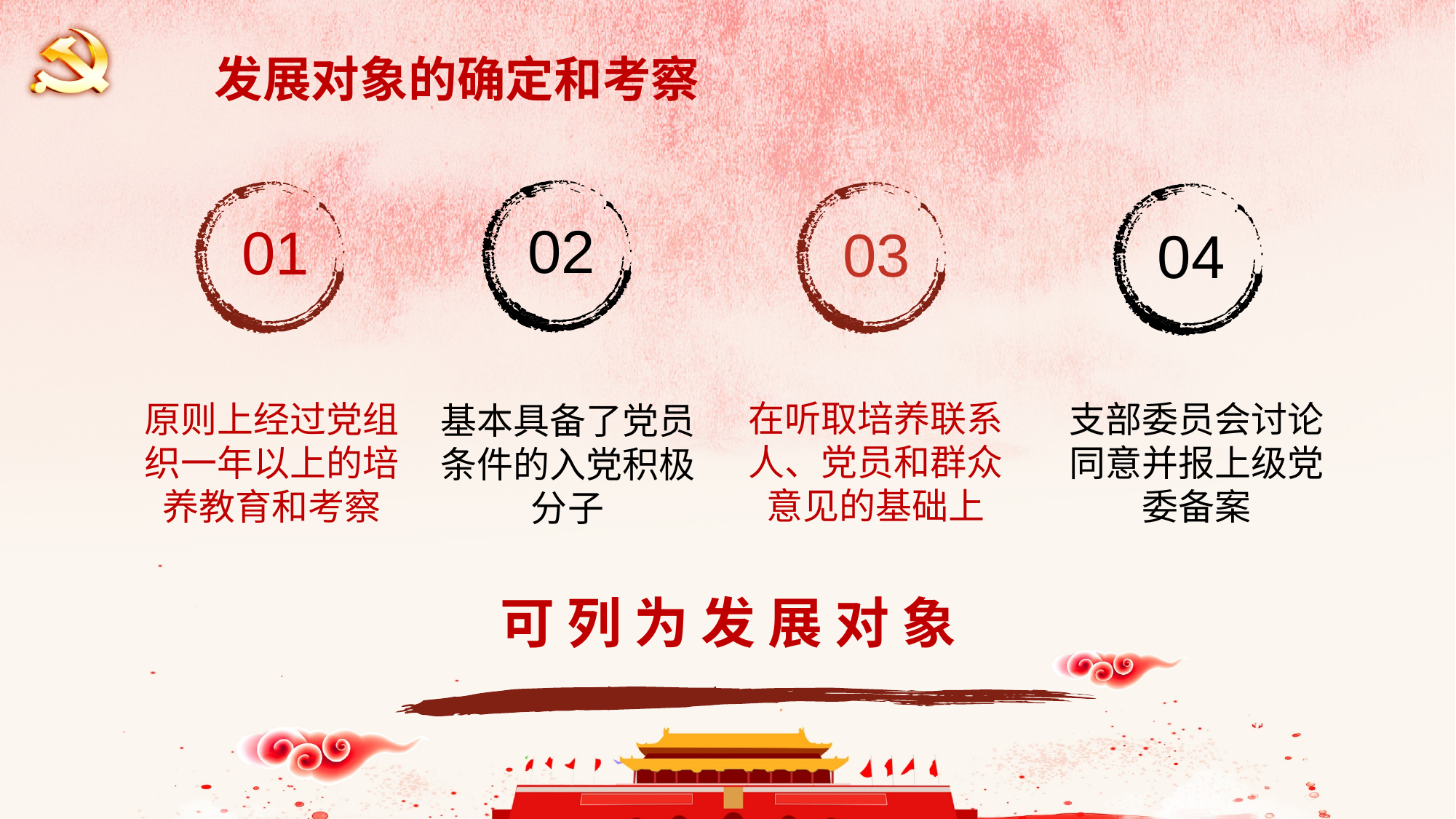

发展对象的确定和考察

02
01
03
04
在听取培养联系人、党员和群众意见的基础上
原则上经过党组织一年以上的培养教育和考察
支部委员会讨论同意并报上级党委备案
基本具备了党员条件的入党积极分子
可 列 为 发 展 对 象